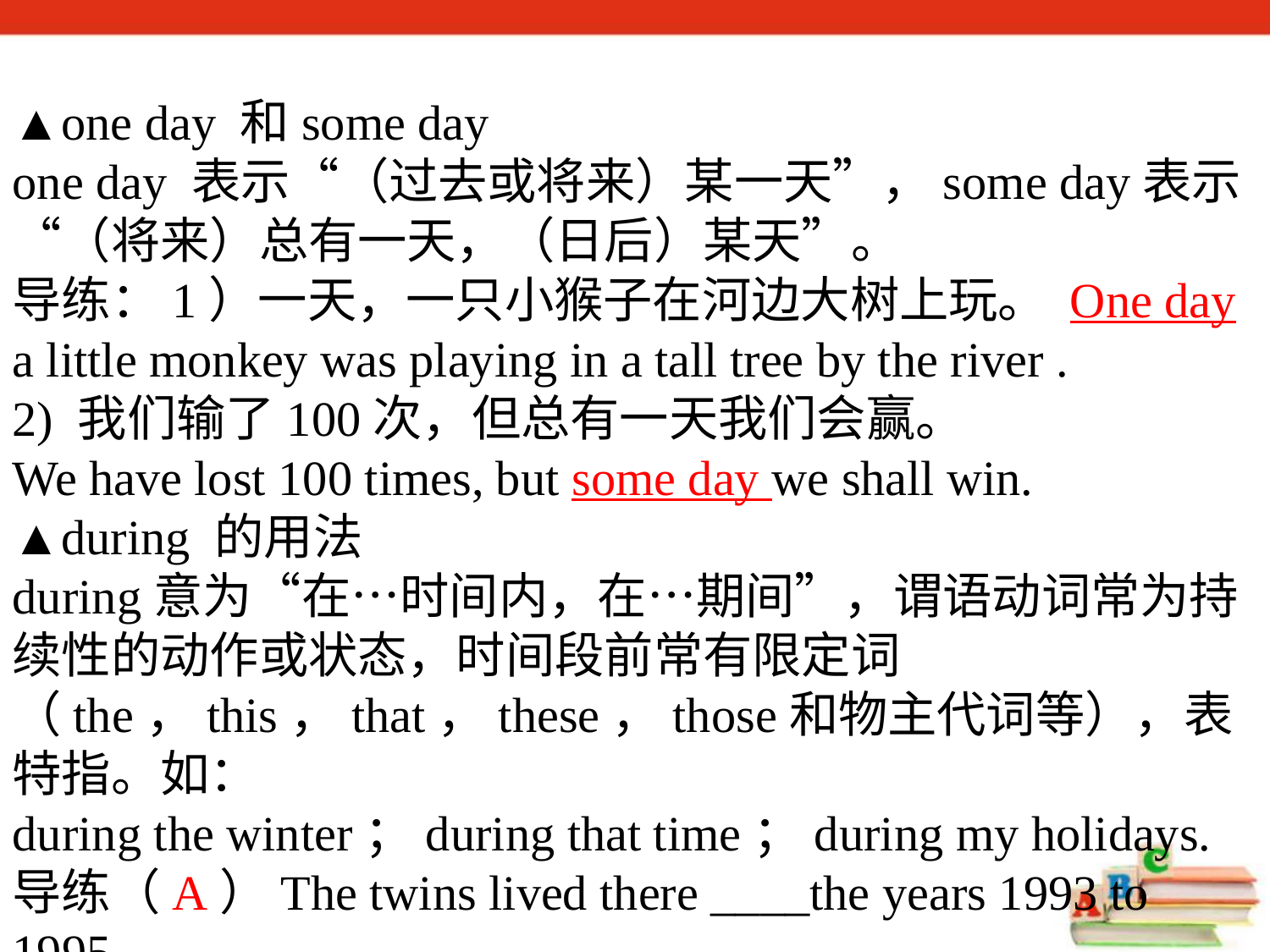

▲one day 和some day
one day 表示“（过去或将来）某一天”，some day表示“（将来）总有一天，（日后）某天”。
导练：1）一天，一只小猴子在河边大树上玩。 One day a little monkey was playing in a tall tree by the river .
2) 我们输了100次，但总有一天我们会赢。
We have lost 100 times, but some day we shall win.
▲during 的用法
during意为“在…时间内，在…期间”，谓语动词常为持续性的动作或状态，时间段前常有限定词（the，this，that，these，those和物主代词等），表特指。如：
during the winter；during that time；during my holidays.
导练（A）The twins lived there ____the years 1993 to 1995.
A during B between C in D at